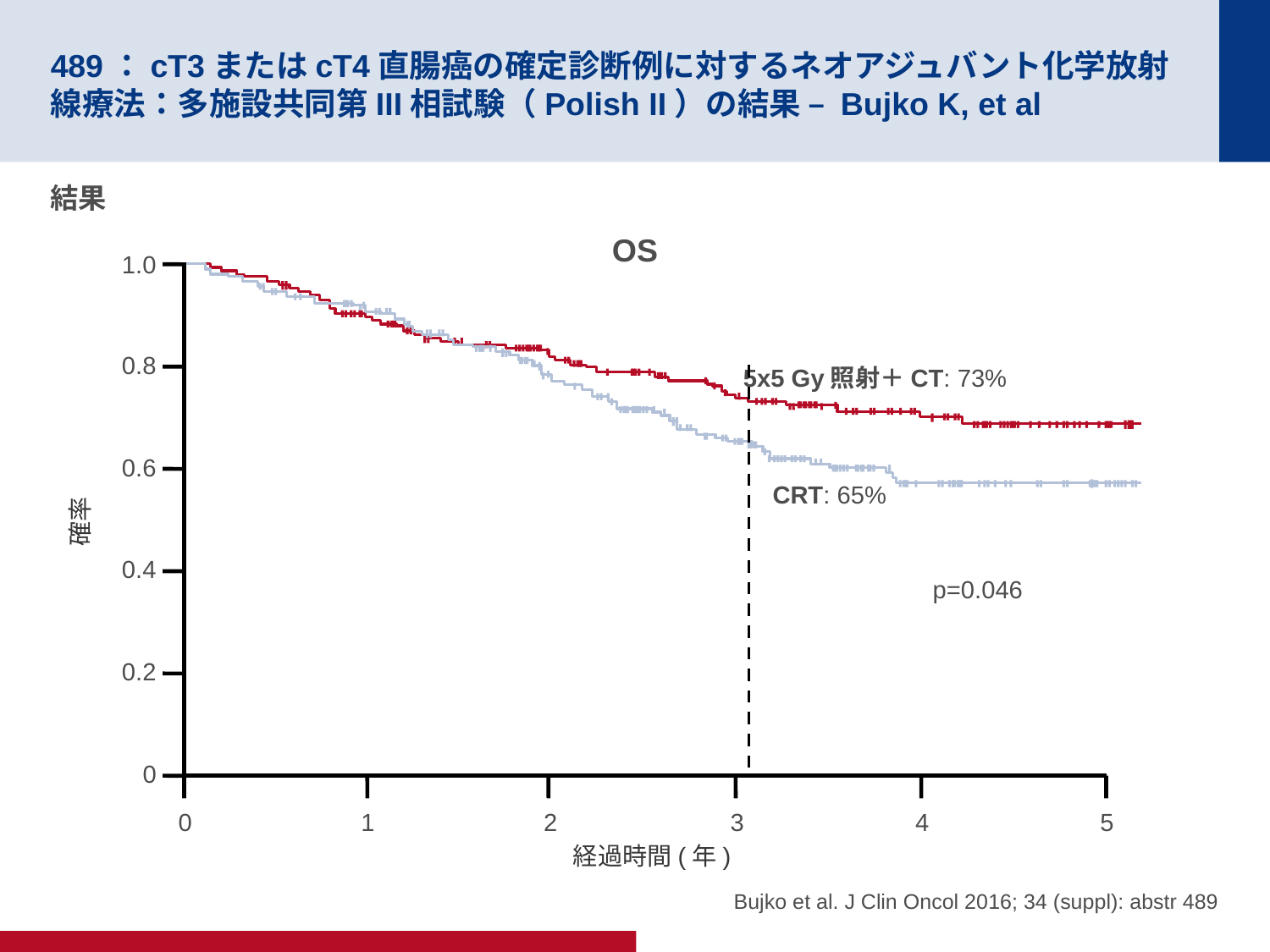

# 489：cT3またはcT4直腸癌の確定診断例に対するネオアジュバント化学放射線療法：多施設共同第III相試験（Polish II）の結果 – Bujko K, et al
結果

OS
1.0

0.8

5x5 Gy照射＋CT: 73%

0.6

CRT: 65%

確率
0.4
p=0.046

0.2

0

0
1
2
3
4
5
経過時間(年)
Bujko et al. J Clin Oncol 2016; 34 (suppl): abstr 489